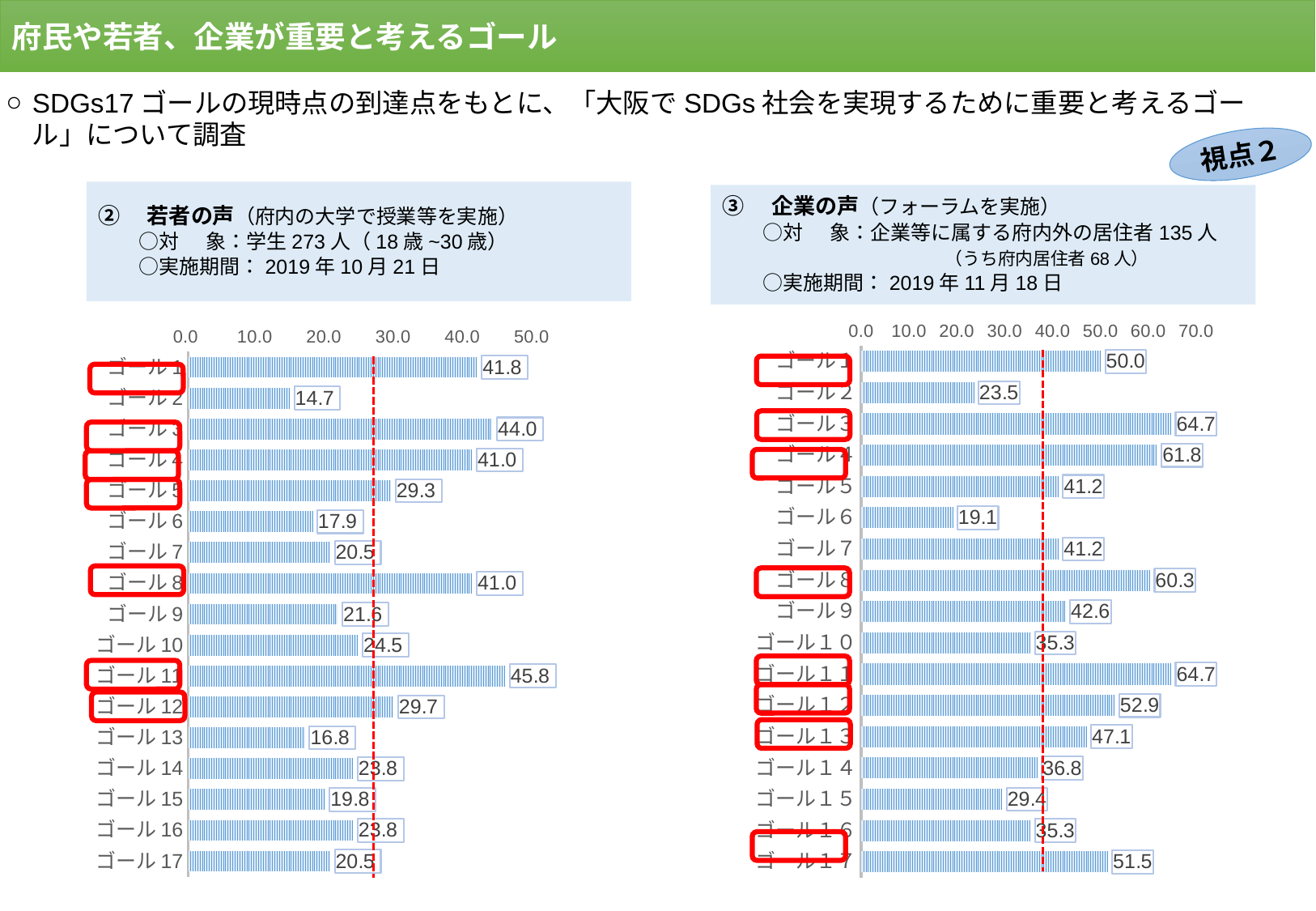

府民や若者、企業が重要と考えるゴール
SDGs17ゴールの現時点の到達点をもとに、「大阪でSDGs社会を実現するために重要と考えるゴール」について調査
視点２
②　若者の声（府内の大学で授業等を実施）
　　○対      象：学生273人（18歳~30歳）
　　○実施期間：2019年10月21日
③　企業の声（フォーラムを実施）
　　○対      象：企業等に属する府内外の居住者135人
　　　　　　　　　　　（うち府内居住者68人）
　　○実施期間：2019年11月18日

### Chart

| Category | 企業等に属する府内居住者 |
|---|---|
| ゴール１ | 50.0 |
| ゴール２ | 23.52941176470588 |
| ゴール３ | 64.70588235294117 |
| ゴール４ | 61.76470588235294 |
| ゴール５ | 41.17647058823529 |
| ゴール６ | 19.11764705882353 |
| ゴール７ | 41.17647058823529 |
| ゴール８ | 60.29411764705882 |
| ゴール９ | 42.64705882352941 |
| ゴール１０ | 35.294117647058826 |
| ゴール１１ | 64.70588235294117 |
| ゴール１２ | 52.94117647058824 |
| ゴール１３ | 47.05882352941176 |
| ゴール１４ | 36.76470588235294 |
| ゴール１５ | 29.411764705882355 |
| ゴール１６ | 35.294117647058826 |
| ゴール１７ | 51.470588235294116 |

### Chart

| Category |  |
|---|---|
| ゴール1 | 41.75824175824176 |
| ゴール2 | 14.652014652014653 |
| ゴール3 | 43.956043956043956 |
| ゴール4 | 41.02564102564102 |
| ゴール5 | 29.304029304029307 |
| ゴール6 | 17.94871794871795 |
| ゴール7 | 20.51282051282051 |
| ゴール8 | 41.02564102564102 |
| ゴール9 | 21.611721611721613 |
| ゴール10 | 24.54212454212454 |
| ゴール11 | 45.78754578754579 |
| ゴール12 | 29.67032967032967 |
| ゴール13 | 16.84981684981685 |
| ゴール14 | 23.809523809523807 |
| ゴール15 | 19.78021978021978 |
| ゴール16 | 23.809523809523807 |
| ゴール17 | 20.51282051282051 |